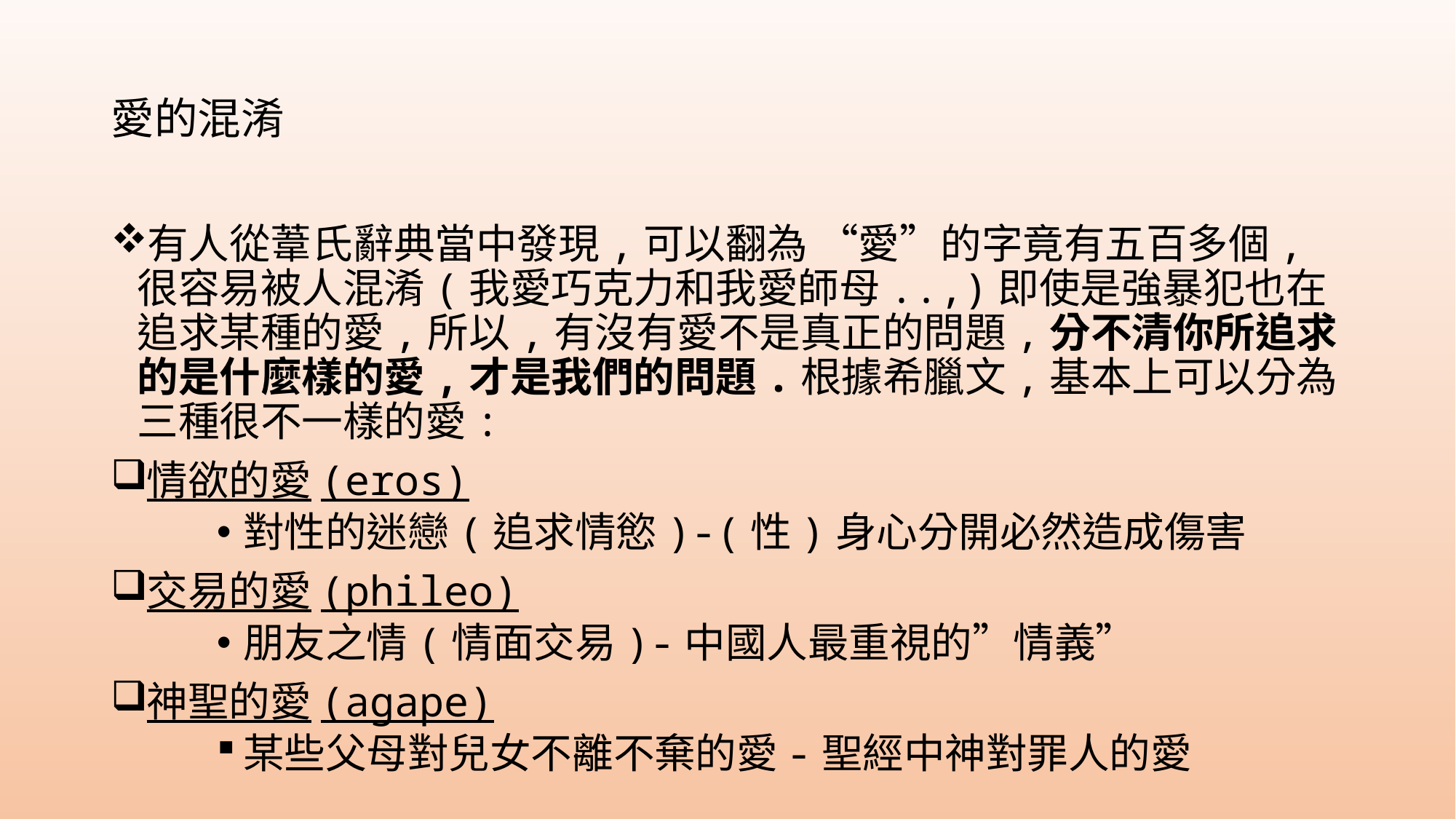

# 愛的混淆
有人從葦氏辭典當中發現,可以翻為 “愛”的字竟有五百多個,很容易被人混淆(我愛巧克力和我愛師母..,)即使是強暴犯也在追求某種的愛,所以,有沒有愛不是真正的問題,分不清你所追求的是什麼樣的愛,才是我們的問題.根據希臘文,基本上可以分為三種很不一樣的愛:
情欲的愛(eros)
對性的迷戀(追求情慾)-(性)身心分開必然造成傷害
交易的愛(phileo)
朋友之情(情面交易)-中國人最重視的”情義”
神聖的愛(agape)
某些父母對兒女不離不棄的愛-聖經中神對罪人的愛